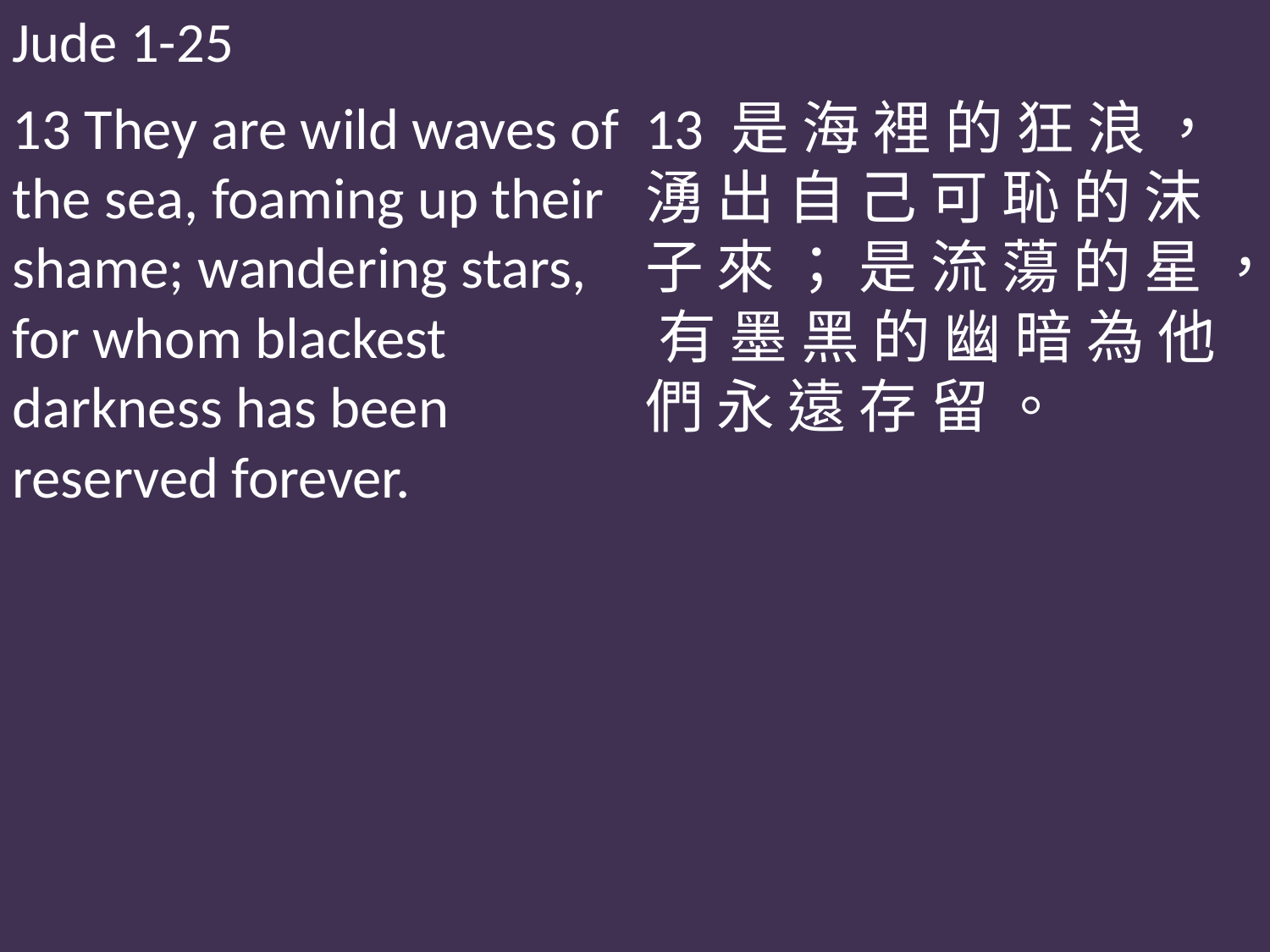

Jude 1-25
13 They are wild waves of the sea, foaming up their shame; wandering stars, for whom blackest darkness has been reserved forever.
13 是 海 裡 的 狂 浪 ， 湧 出 自 己 可 恥 的 沫 子 來 ； 是 流 蕩 的 星 ， 有 墨 黑 的 幽 暗 為 他 們 永 遠 存 留 。